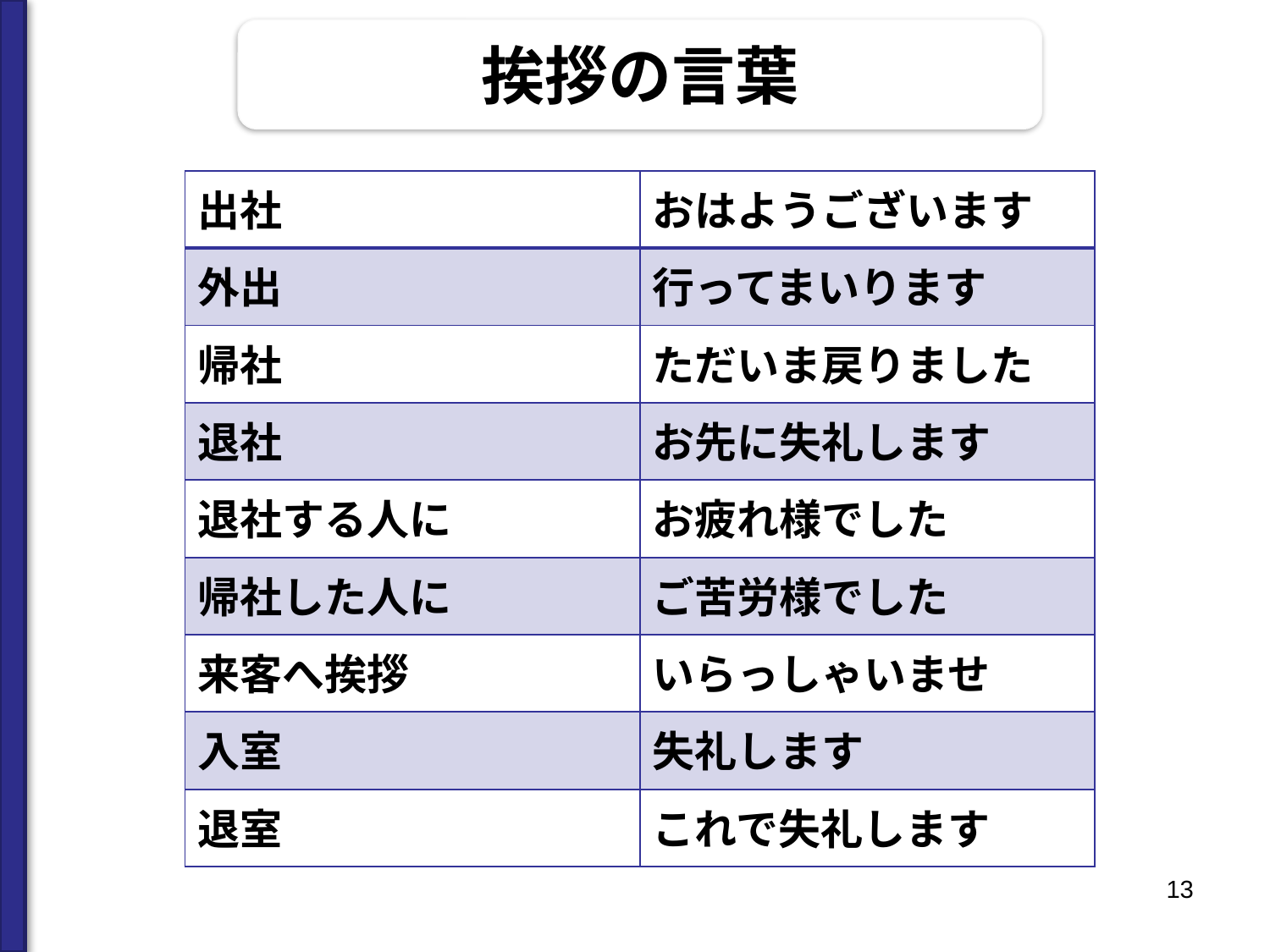

挨拶の言葉
| 出社 | おはようございます |
| --- | --- |
| 外出 | 行ってまいります |
| 帰社 | ただいま戻りました |
| 退社 | お先に失礼します |
| 退社する人に | お疲れ様でした |
| 帰社した人に | ご苦労様でした |
| 来客へ挨拶 | いらっしゃいませ |
| 入室 | 失礼します |
| 退室 | これで失礼します |
13